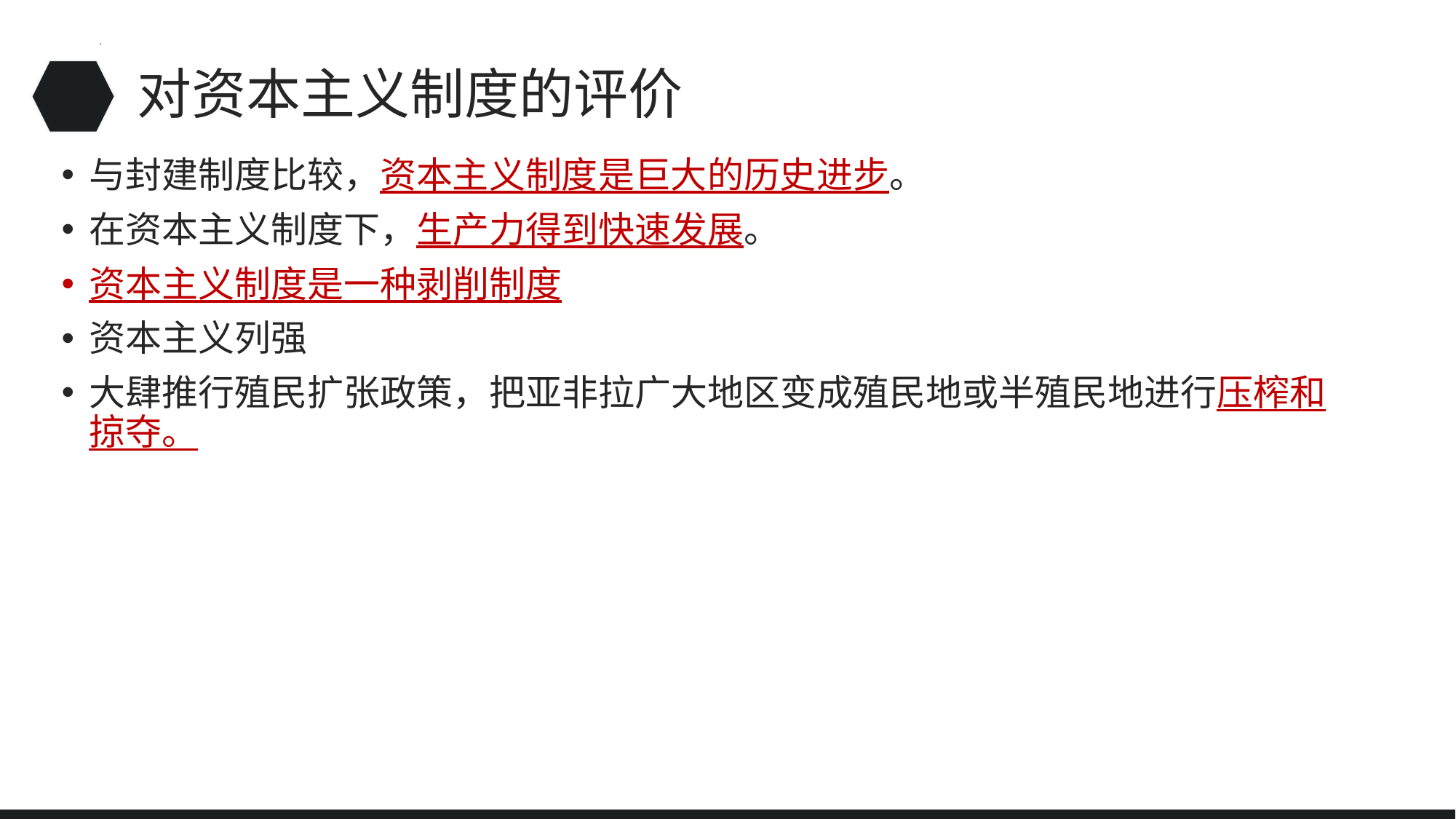

# 对资本主义制度的评价
与封建制度比较，资本主义制度是巨大的历史进步。
在资本主义制度下，生产力得到快速发展。
资本主义制度是一种剥削制度
资本主义列强
大肆推行殖民扩张政策，把亚非拉广大地区变成殖民地或半殖民地进行压榨和掠夺。